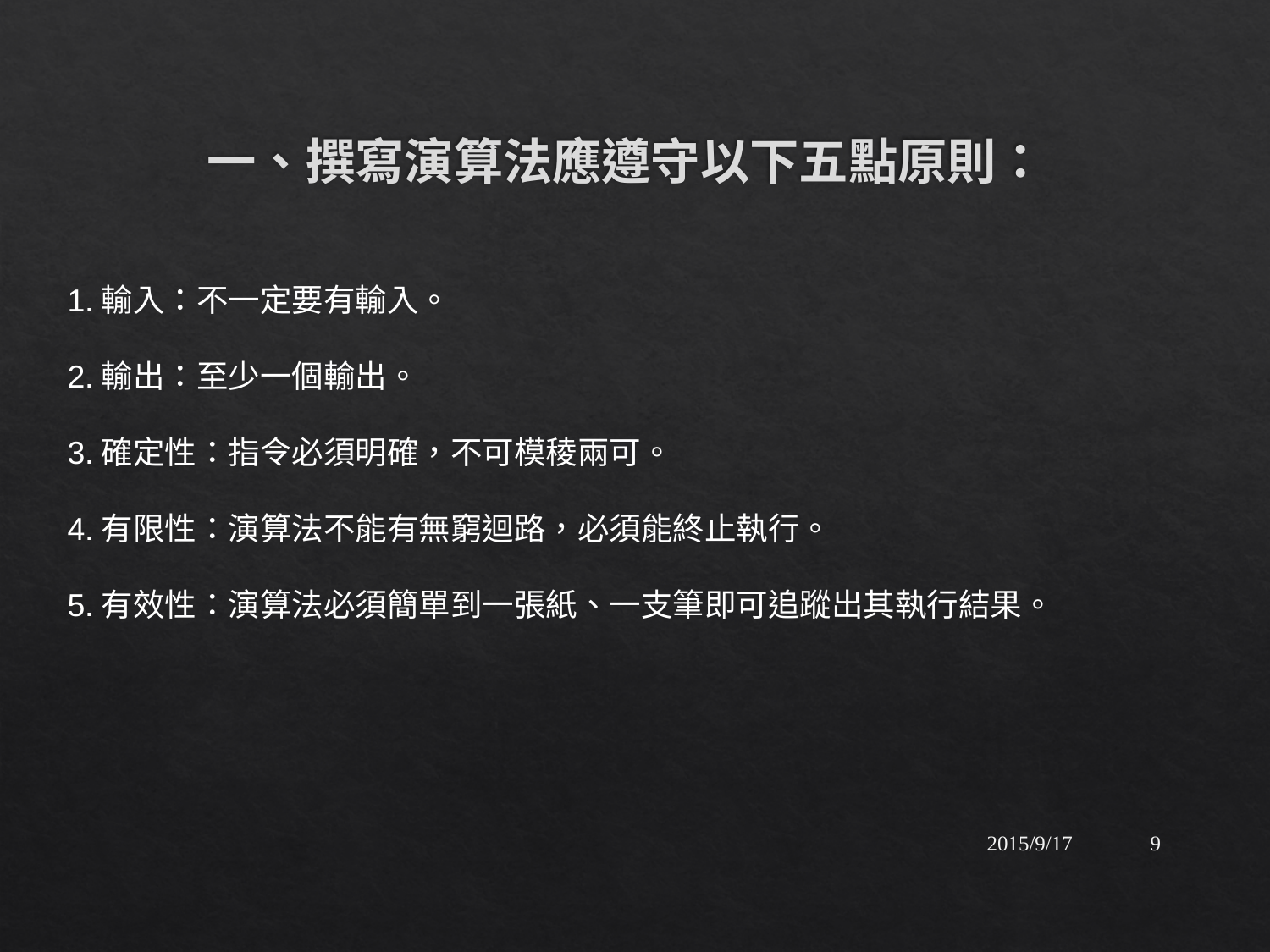

# 一、撰寫演算法應遵守以下五點原則：
1.輸入：不一定要有輸入。
2.輸出：至少一個輸出。
3.確定性：指令必須明確，不可模稜兩可。
4.有限性：演算法不能有無窮迴路，必須能終止執行。
5.有效性：演算法必須簡單到一張紙、一支筆即可追蹤出其執行結果。
2015/9/17
9